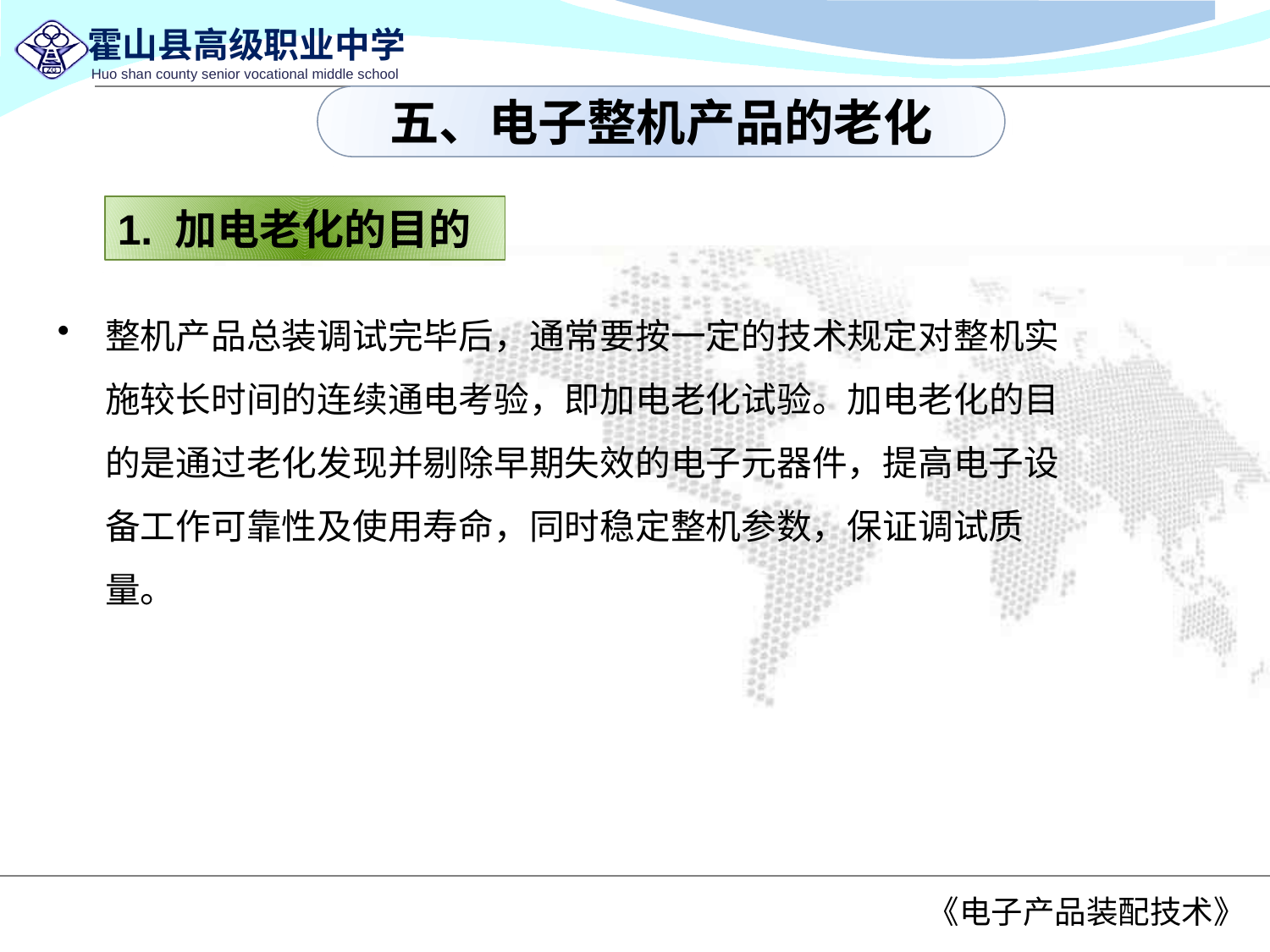

五、电子整机产品的老化
1. 加电老化的目的
整机产品总装调试完毕后，通常要按一定的技术规定对整机实施较长时间的连续通电考验，即加电老化试验。加电老化的目的是通过老化发现并剔除早期失效的电子元器件，提高电子设备工作可靠性及使用寿命，同时稳定整机参数，保证调试质量。